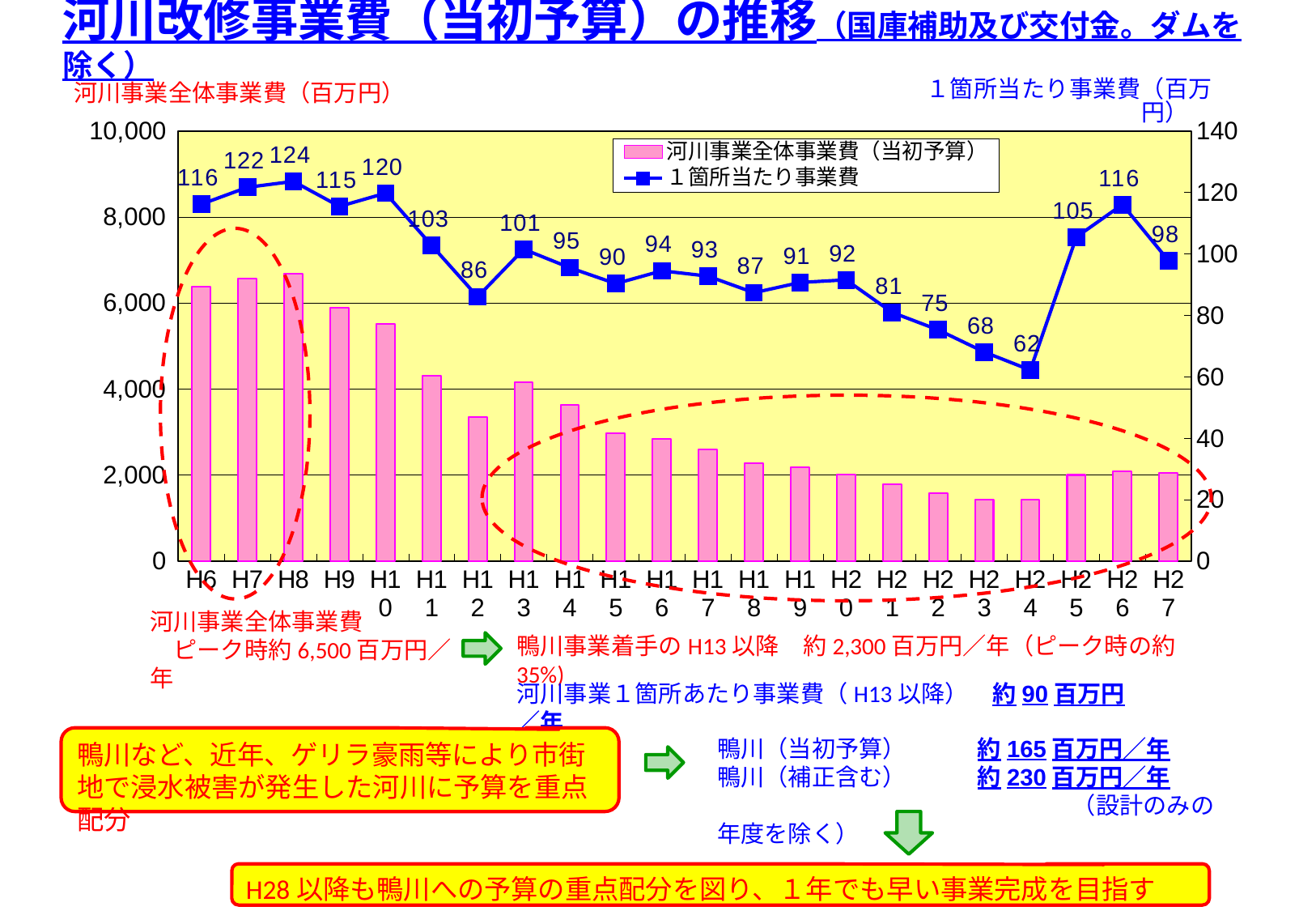

河川改修事業費（当初予算）の推移（国庫補助及び交付金。ダムを除く）

### Chart

| Category |  |  |
|---|---|---|
| H6 | 6386.0 | 116.10909090909091 |
| H7 | 6566.854 | 121.60840740740741 |
| H8 | 6670.771 | 123.5327962962963 |
| H9 | 5885.0 | 115.3921568627451 |
| H10 | 5506.0 | 119.69565217391305 |
| H11 | 4315.0 | 102.73809523809524 |
| H12 | 3353.553 | 85.98853846153845 |
| H13 | 4160.385 | 101.47280487804879 |
| H14 | 3627.621 | 95.4637105263158 |
| H15 | 2979.08 | 90.2751515151515 |
| H16 | 2833.244 | 94.44146666666667 |
| H17 | 2596.0 | 92.71428571428571 |
| H18 | 2270.5 | 87.32692307692308 |
| H19 | 2175.5 | 90.64583333333333 |
| H20 | 2013.0 | 91.5 |
| H21 | 1780.0 | 80.9090909090909 |
| H22 | 1580.0 | 75.23809523809524 |
| H23 | 1428.201 | 68.00957142857143 |
| H24 | 1429.0 | 62.130434782608695 |
| H25 | 2003.0 | 105.42105263157895 |
| H26 | 2088.0 | 116.0 |
| H27 | 2053.0 | 97.76190476190476 |
河川事業全体事業費（百万円）

年平均　　　約２,７００百万円（Ｈ２４、Ｈ２５は大規模補正のため除く）　　Ｈ１０比　３２％
年平均　　１箇所あたり事業費　約１００百万円（Ｈ２４、Ｈ２５は大規模補正のため除く） a

河川事業全体事業費
　ピーク時約6,500百万円／年
鴨川事業着手のH13以降　約2,300百万円／年（ピーク時の約35%)
鴨川事業着手

河川事業１箇所あたり事業費（H13以降）　約90百万円／年
鴨川など、近年、ゲリラ豪雨等により市街地で浸水被害が発生した河川に予算を重点配分
鴨川（当初予算）　　　約165百万円／年
鴨川（補正含む）　　　約230百万円／年
　　　　　　　　　　　　　　　（設計のみの年度を除く）

H28以降も鴨川への予算の重点配分を図り、１年でも早い事業完成を目指す